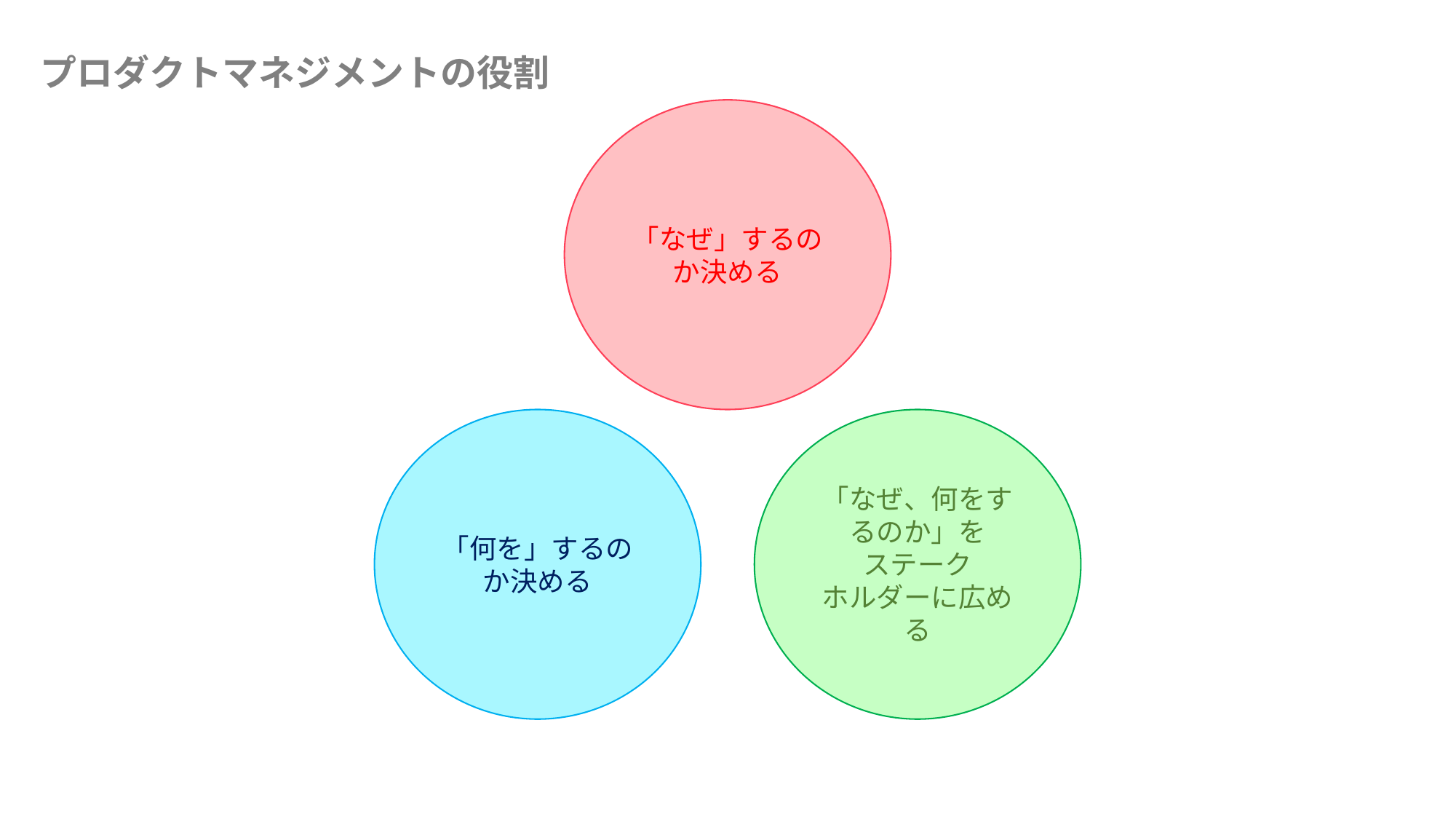

プロダクトマネジメントの役割
「なぜ」するのか決める
「何を」するのか決める
「なぜ、何をするのか」を
ステーク
ホルダーに広める